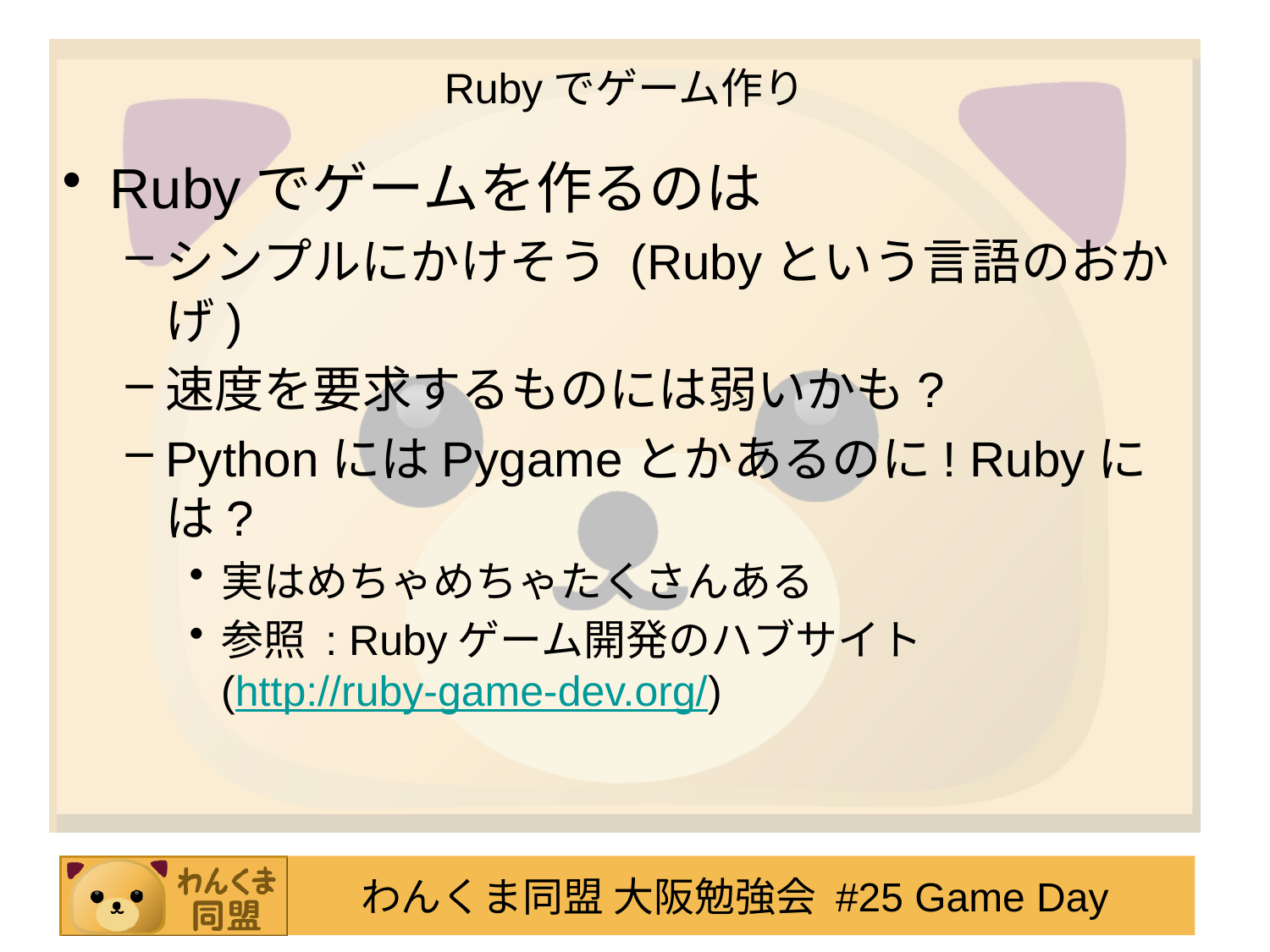

# Rubyでゲーム作り
Rubyでゲームを作るのは
シンプルにかけそう (Rubyという言語のおかげ)
速度を要求するものには弱いかも?
PythonにはPygameとかあるのに! Rubyには?
実はめちゃめちゃたくさんある
参照 : Rubyゲーム開発のハブサイト
(http://ruby-game-dev.org/)